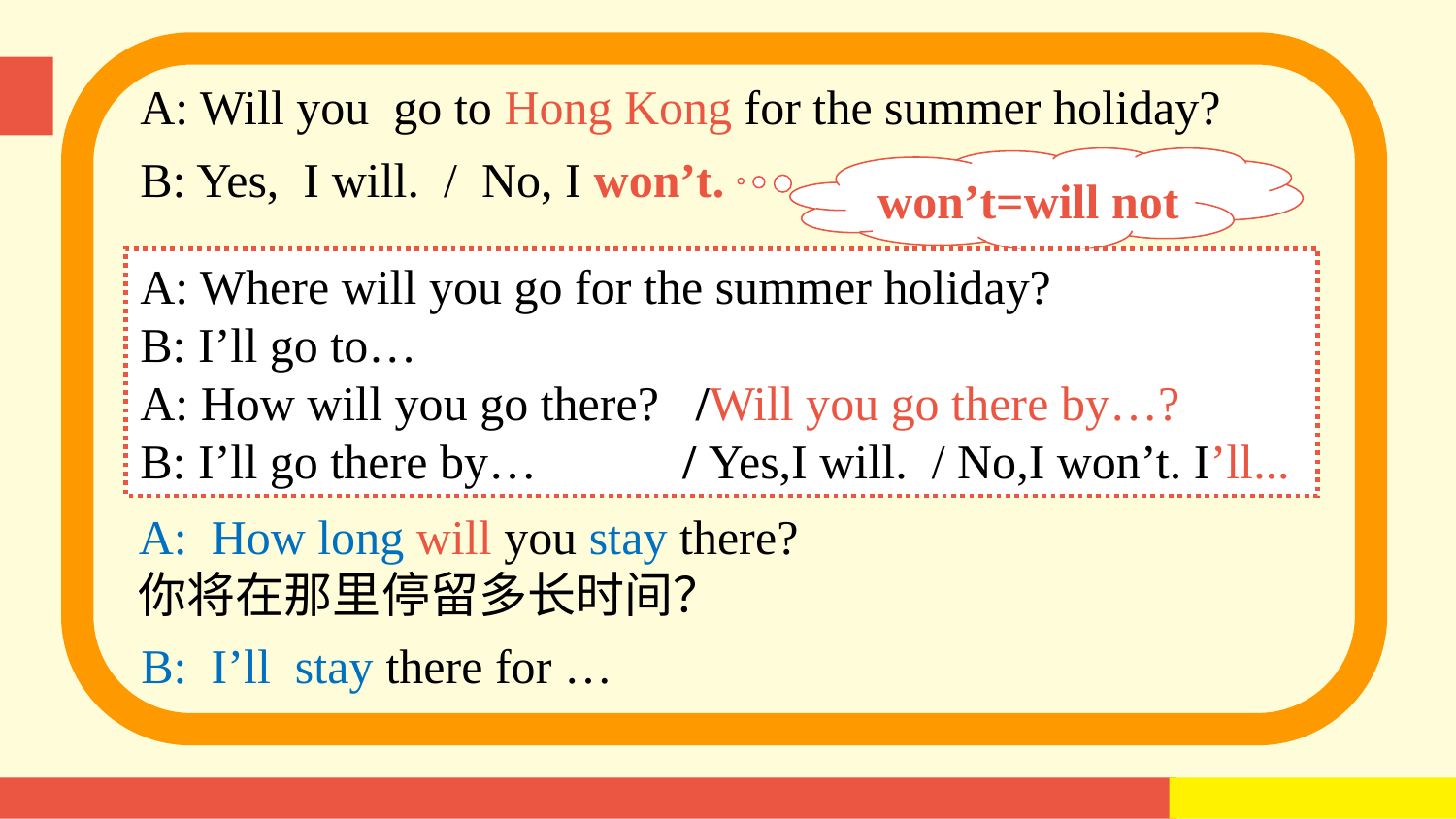

A: Will you  go to Hong Kong for the summer holiday?
B: Yes,  I will.  /  No, I won’t.
won’t=will not
A: Where will you go for the summer holiday?
B: I’ll go to…
A: How will you go there?   /Will you go there by…?
B: I’ll go there by…            / Yes,I will.  / No,I won’t. I’ll...
A:  How long will you stay there?
你将在那里停留多长时间？

B:  I’ll  stay there for …